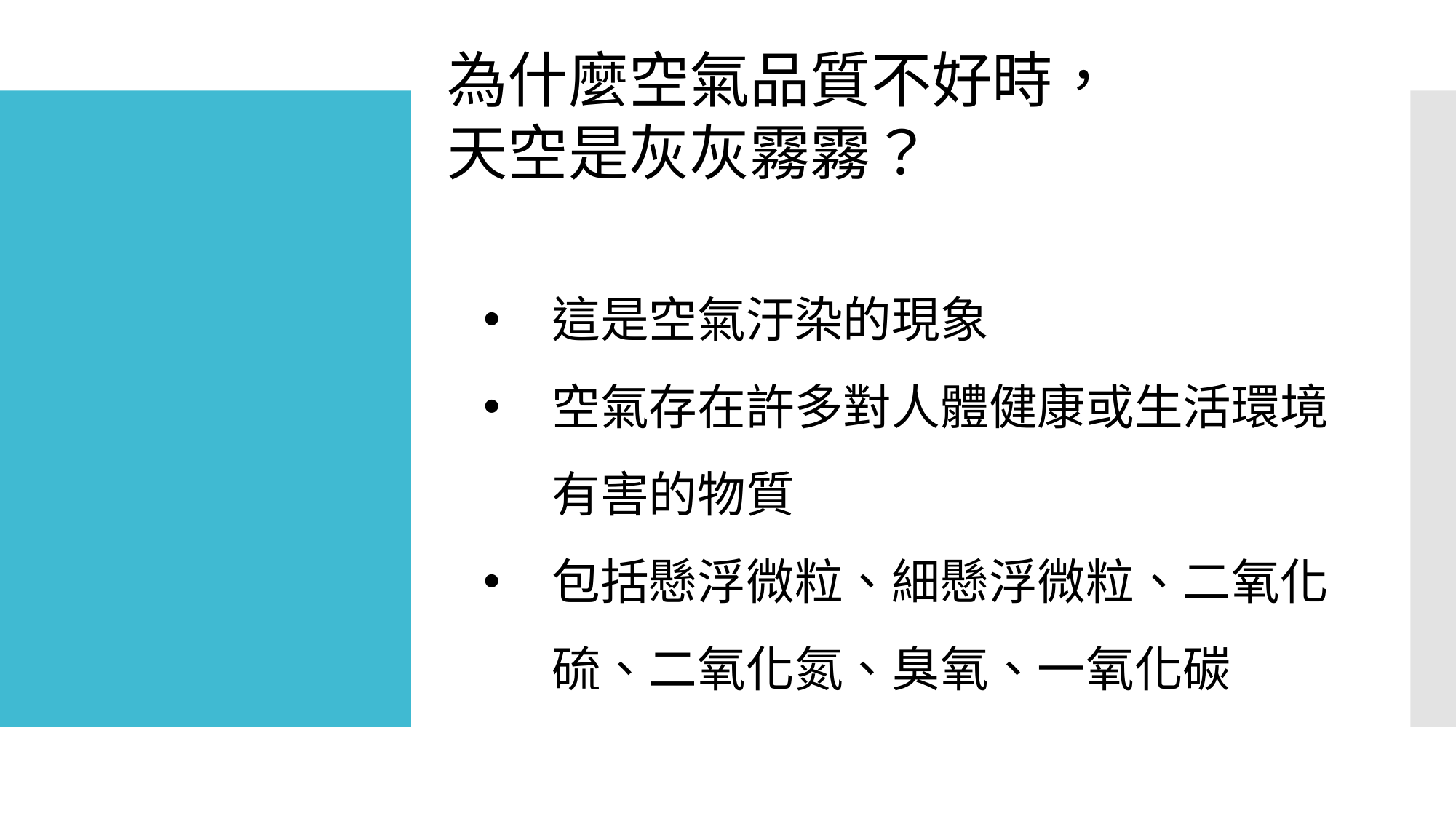

為什麼空氣品質不好時，天空是灰灰霧霧？
這是空氣汙染的現象
空氣存在許多對人體健康或生活環境有害的物質
包括懸浮微粒、細懸浮微粒、二氧化硫、二氧化氮、臭氧、一氧化碳